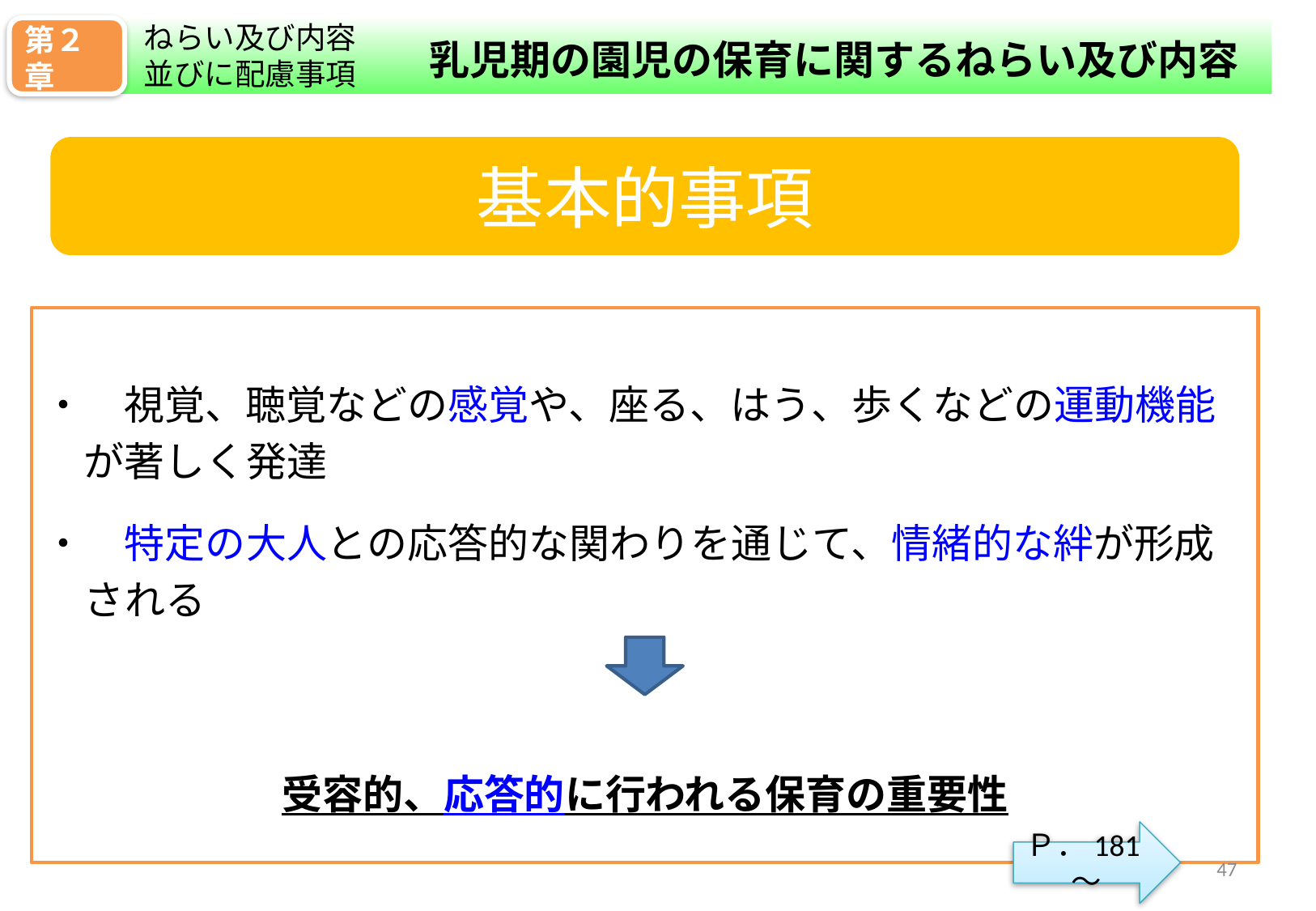

ねらい及び内容並びに配慮事項

第２章
　乳児期の園児の保育に関するねらい及び内容

基本的事項
・　視覚、聴覚などの感覚や、座る、はう、歩くなどの運動機能
　が著しく発達

・　特定の大人との応答的な関わりを通じて、情緒的な絆が形成
　される

受容的、応答的に行われる保育の重要性

Ｐ．181～
47